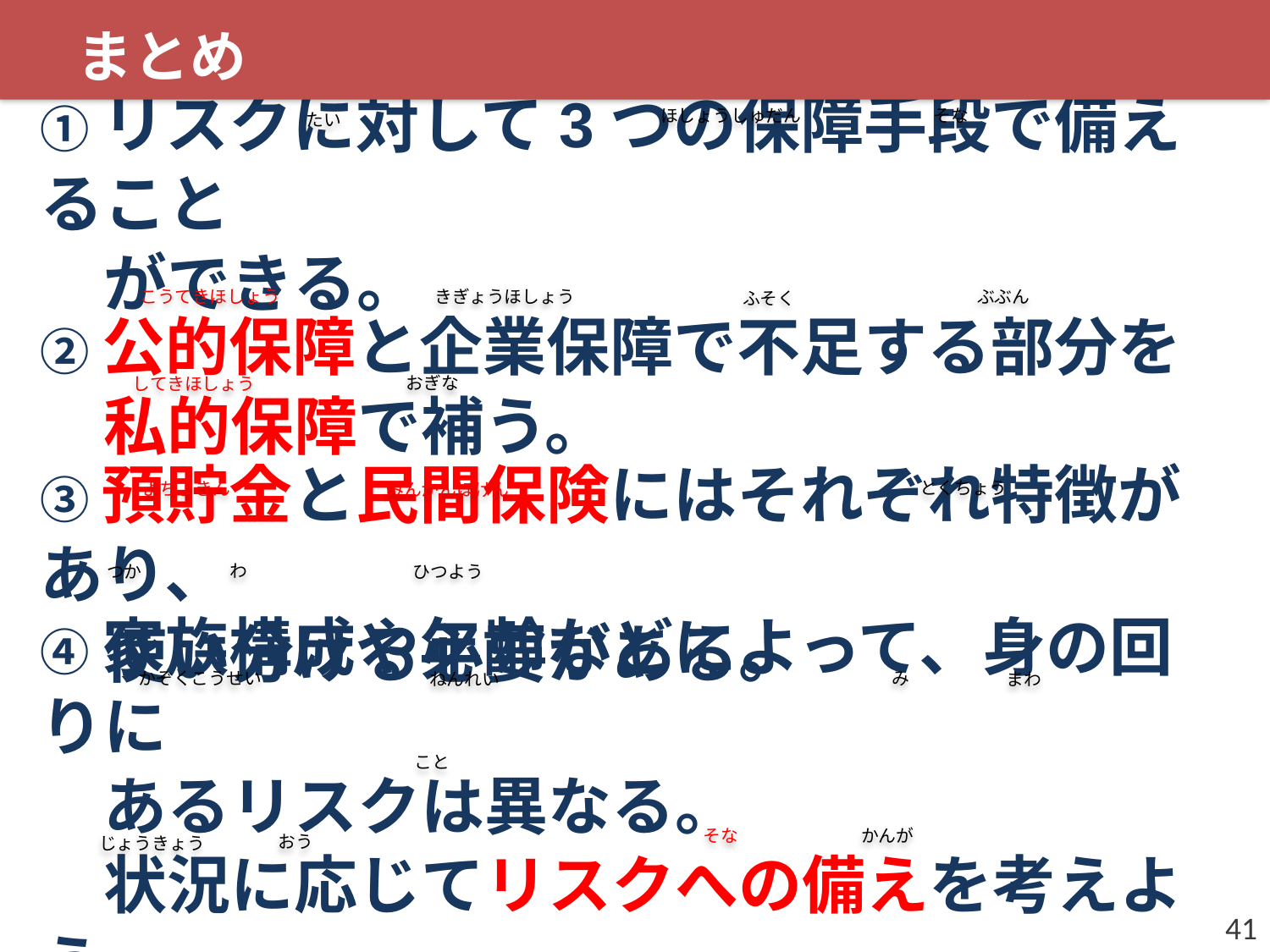

まとめ
ほしょうしゅだん
そな
たい
①リスクに対して3つの保障手段で備えること
　ができる。
きぎょうほしょう
ぶぶん
こうてきほしょう
ふそく
②公的保障と企業保障で不足する部分を
　私的保障で補う。
おぎな
してきほしょう
とくちょう
よちょきん
みんかんほけん
③預貯金と民間保険にはそれぞれ特徴があり、
　使い分ける必要がある。
わ
つか
ひつよう
み
かぞくこうせい
ねんれい
まわ
④家族構成や年齢などによって、身の回りに
　あるリスクは異なる。
　状況に応じてリスクへの備えを考えよう。
こと
そな
かんが
おう
じょうきょう
41